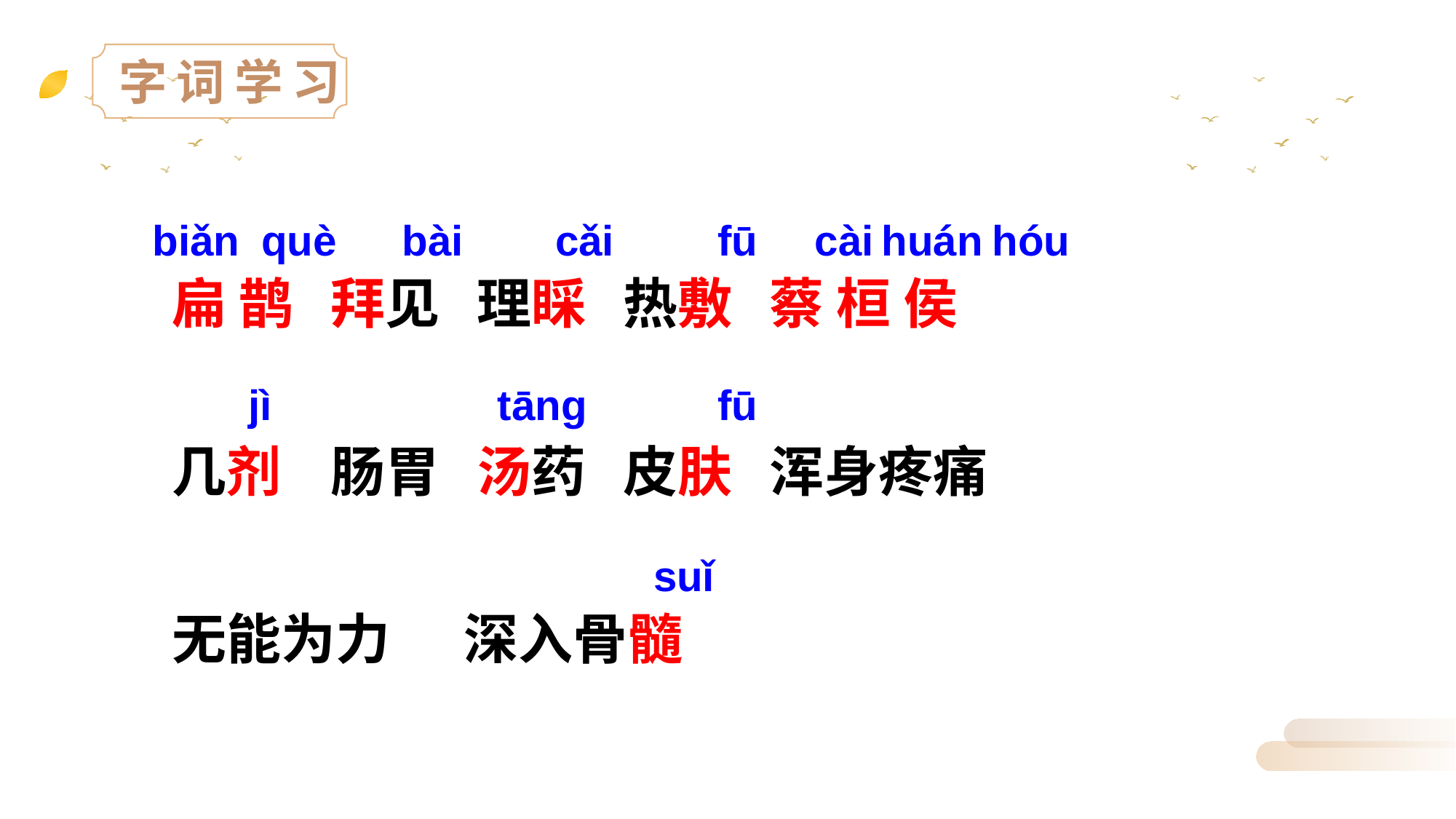

字词学习
biǎn
què
bài
cǎi
fū
cài
huán
hóu
扁 鹊   拜见   理睬   热敷   蔡 桓 侯
jì
tānɡ
fū
几剂    肠胃   汤药   皮肤   浑身疼痛
suǐ
无能为力      深入骨髓